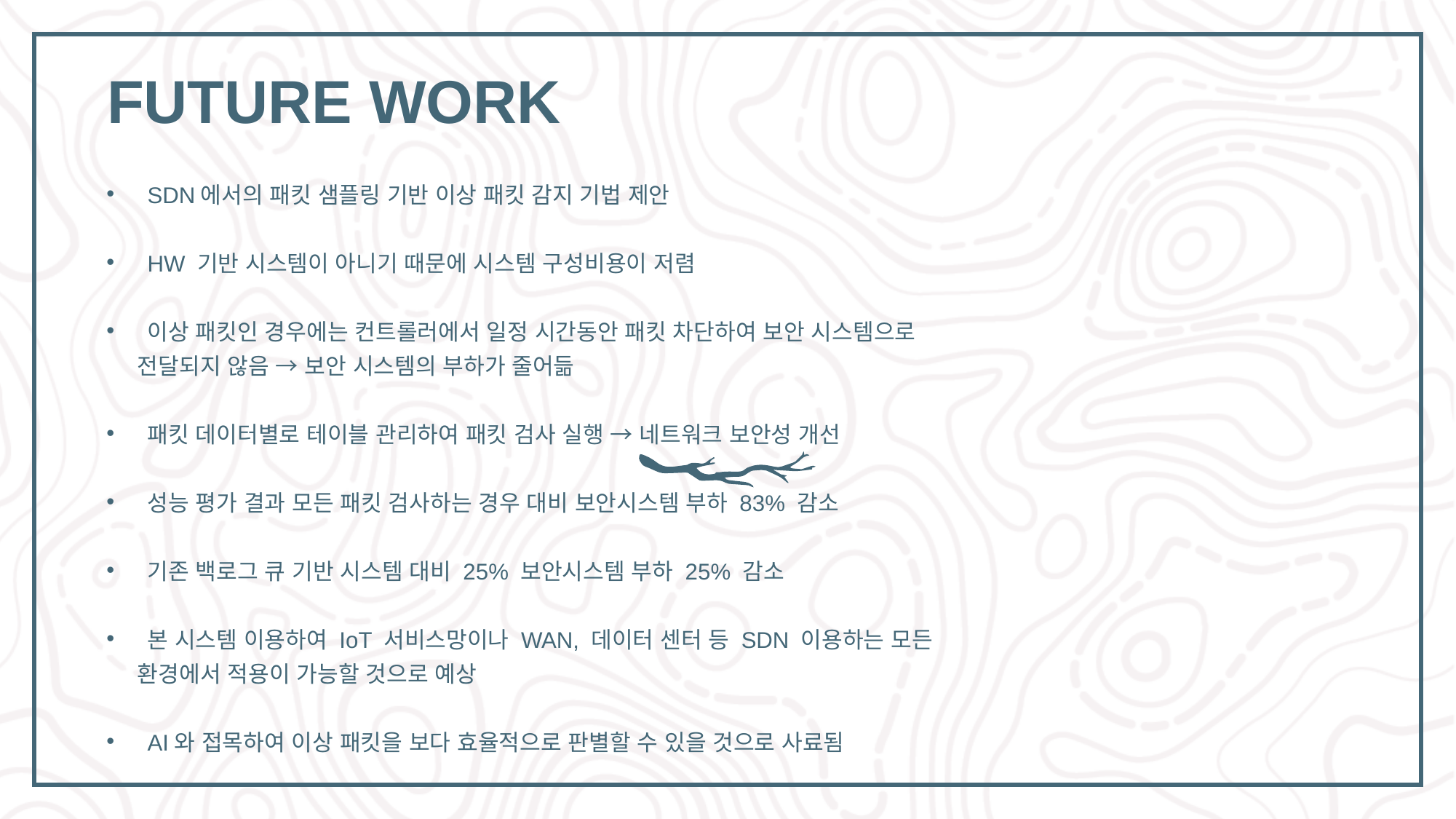

# Future work
SDN에서의 패킷 샘플링 기반 이상 패킷 감지 기법 제안

HW 기반 시스템이 아니기 때문에 시스템 구성비용이 저렴

이상 패킷인 경우에는 컨트롤러에서 일정 시간동안 패킷 차단하여 보안 시스템으로
    전달되지 않음 → 보안 시스템의 부하가 줄어듦

패킷 데이터별로 테이블 관리하여 패킷 검사 실행 → 네트워크 보안성 개선

성능 평가 결과 모든 패킷 검사하는 경우 대비 보안시스템 부하 83% 감소

기존 백로그 큐 기반 시스템 대비 25% 보안시스템 부하 25% 감소

본 시스템 이용하여 IoT 서비스망이나 WAN, 데이터 센터 등 SDN 이용하는 모든
    환경에서 적용이 가능할 것으로 예상

AI와 접목하여 이상 패킷을 보다 효율적으로 판별할 수 있을 것으로 사료됨